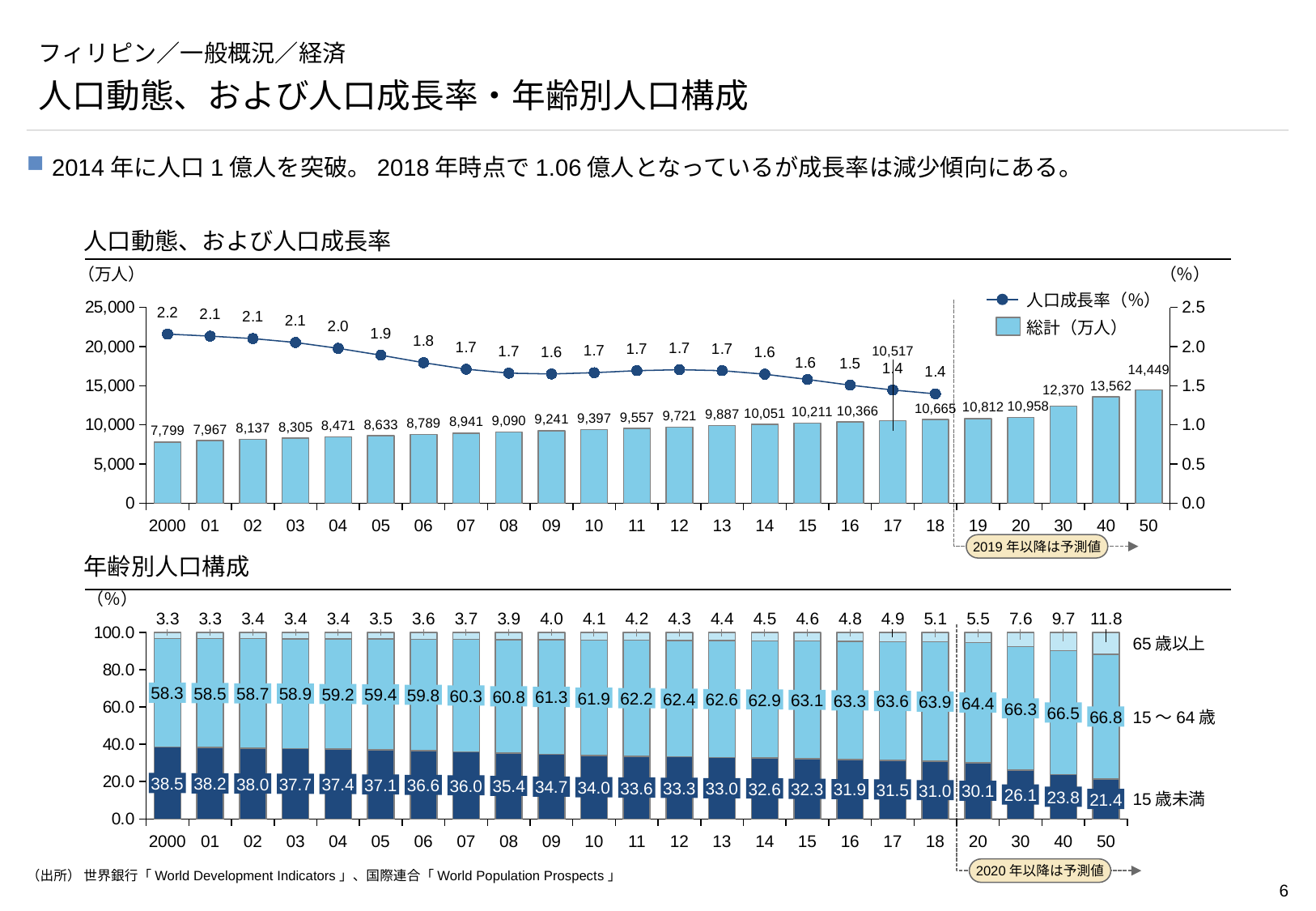

# フィリピン／一般概況／経済
人口動態、および人口成長率・年齢別人口構成
2014年に人口1億人を突破。2018年時点で1.06億人となっているが成長率は減少傾向にある。
人口動態、および人口成長率
（万人）
（％）
人口成長率（％）

### Chart

| Category |  |  |
|---|---|---|

2019年以降は予測値
総計（万人）

2000
01
02
03
04
05
06
07
08
09
10
11
12
13
14
15
16
17
18
19
20
30
40
50
年齢別人口構成
（％）

### Chart

| Category |  |  |  |
|---|---|---|---|
2020年以降は予測値
65歳以上
58.3
58.5
58.7
58.9
59.2
59.4
59.8
60.3
60.8
61.3
61.9
62.2
62.4
62.6
62.9
63.1
63.3
63.6
63.9
64.4
66.3
66.5
66.8
15～64歳
38.5
38.2
38.0
37.7
37.4
37.1
36.6
36.0
35.4
34.7
34.0
33.6
33.3
33.0
32.6
32.3
31.9
31.5
31.0
30.1
26.1
23.8
15歳未満
21.4
2000
01
02
03
04
05
06
07
08
09
10
11
12
13
14
15
16
17
18
20
30
40
50
（出所） 世界銀行「World Development Indicators」、国際連合「World Population Prospects」